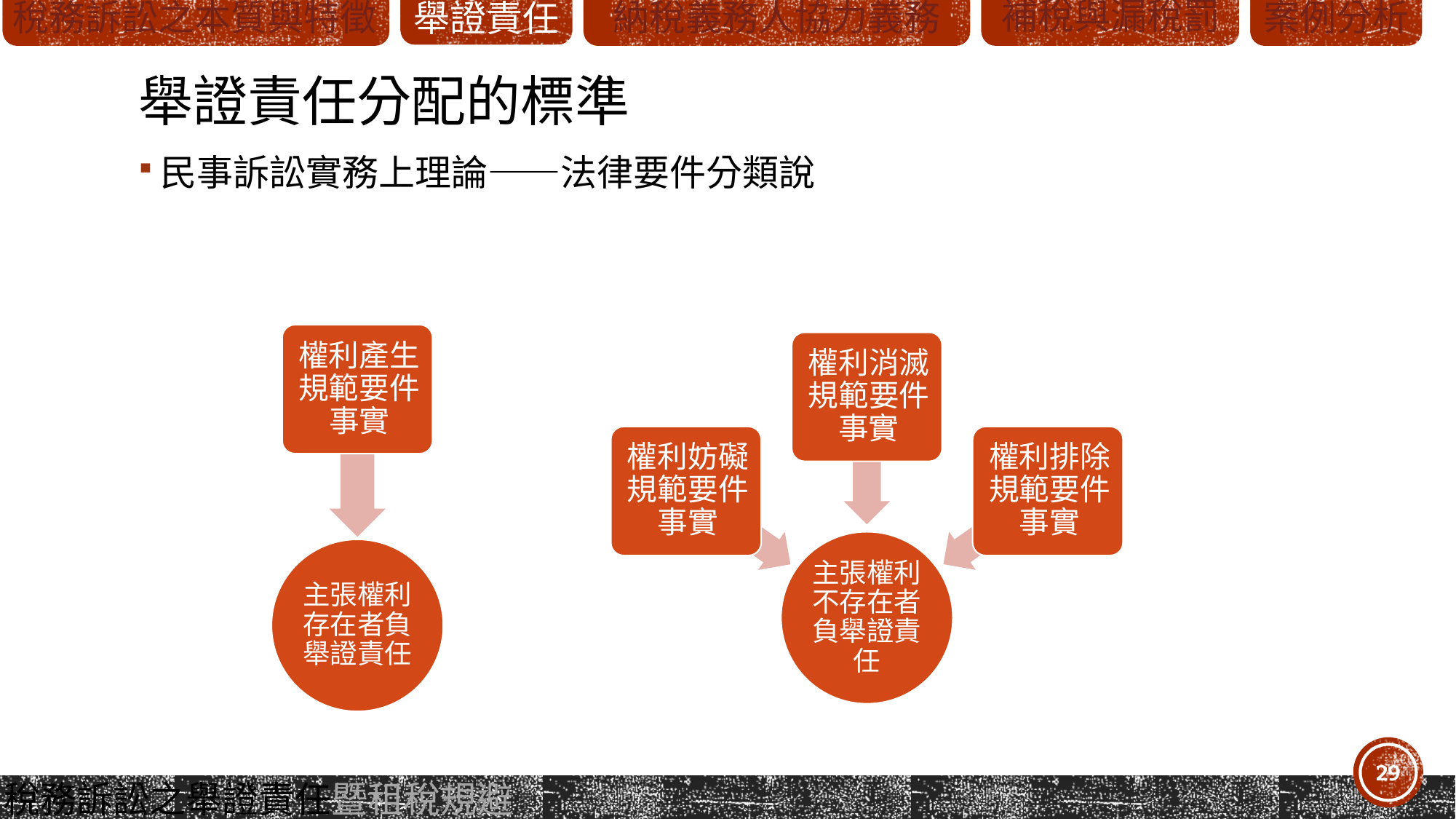

# 舉證責任分配的標準
民事訴訟實務上理論——法律要件分類說

主張權利不存在者負舉證責任
權利妨礙規範要件事實
權利消滅規範要件事實
權利排除規範要件事實
主張權利存在者負舉證責任
權利產生規範要件事實
29